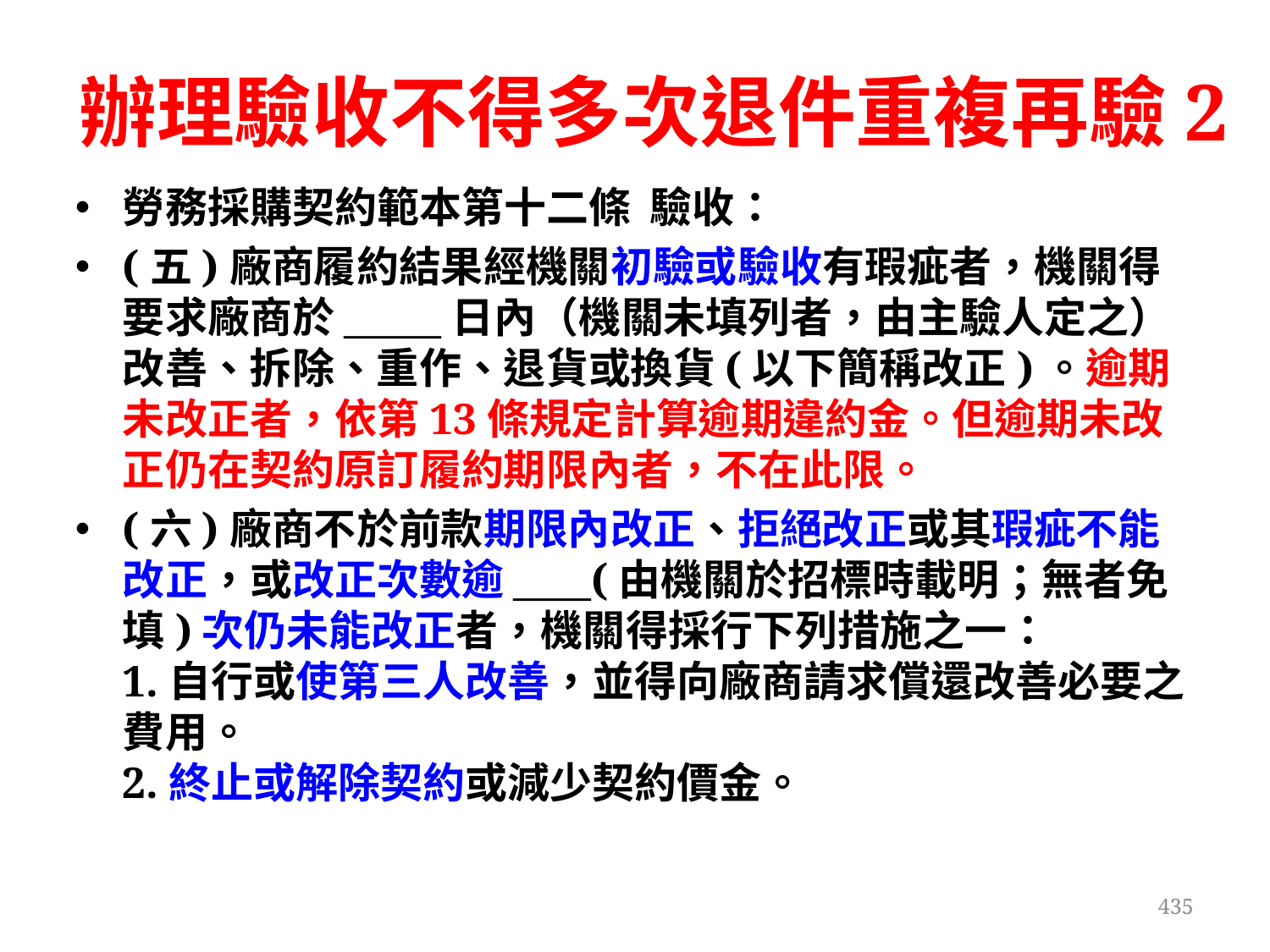

# 辦理驗收不得多次退件重複再驗2
勞務採購契約範本第十二條  驗收：
(五)廠商履約結果經機關初驗或驗收有瑕疵者，機關得要求廠商於_____日內（機關未填列者，由主驗人定之）改善、拆除、重作、退貨或換貨(以下簡稱改正)。逾期未改正者，依第13條規定計算逾期違約金。但逾期未改正仍在契約原訂履約期限內者，不在此限。
(六)廠商不於前款期限內改正、拒絕改正或其瑕疵不能改正，或改正次數逾____(由機關於招標時載明；無者免填)次仍未能改正者，機關得採行下列措施之一：
1.自行或使第三人改善，並得向廠商請求償還改善必要之費用。
2.終止或解除契約或減少契約價金。

435